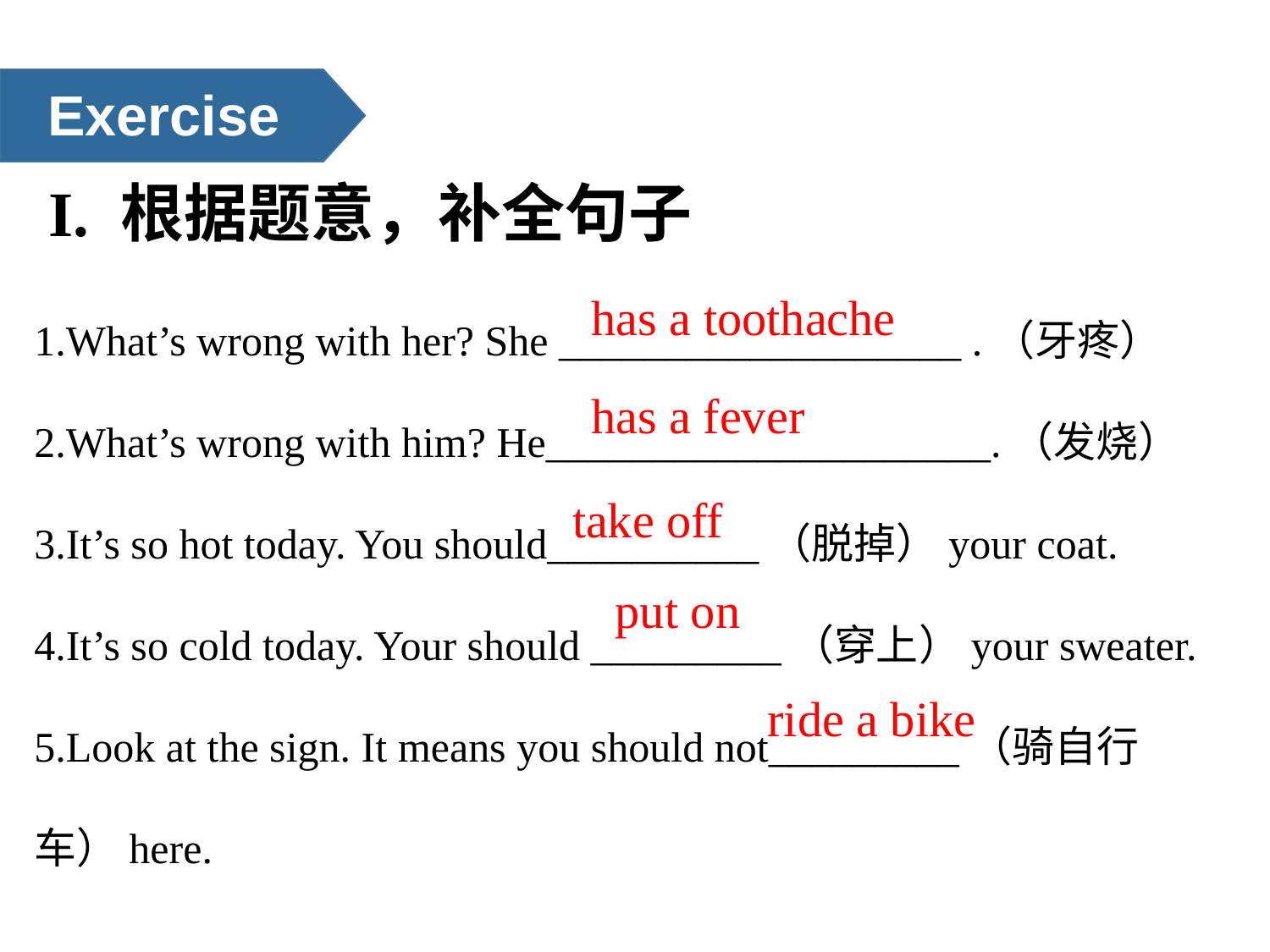

Exercise
I. 根据题意，补全句子
1.What’s wrong with her? She ___________________ .（牙疼）
2.What’s wrong with him? He_____________________.（发烧）
3.It’s so hot today. You should__________（脱掉）your coat.
4.It’s so cold today. Your should _________（穿上）your sweater.
5.Look at the sign. It means you should not_________（骑自行车）here.
has a toothache
has a fever
take off
put on
ride a bike